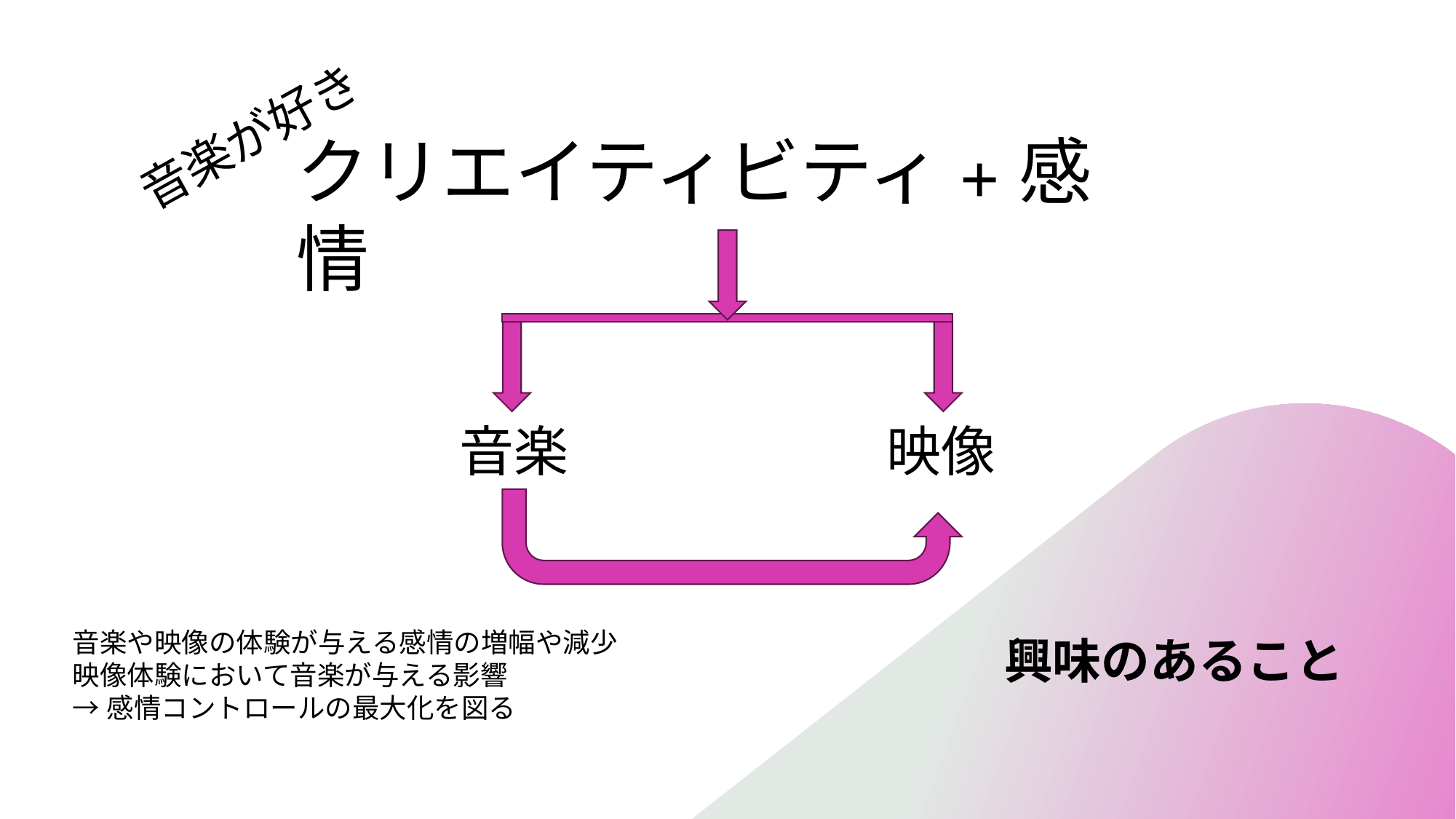

音楽が好き
クリエイティビティ+感情

映像
音楽

# 興味のあること
音楽や映像の体験が与える感情の増幅や減少
映像体験において音楽が与える影響
→感情コントロールの最大化を図る